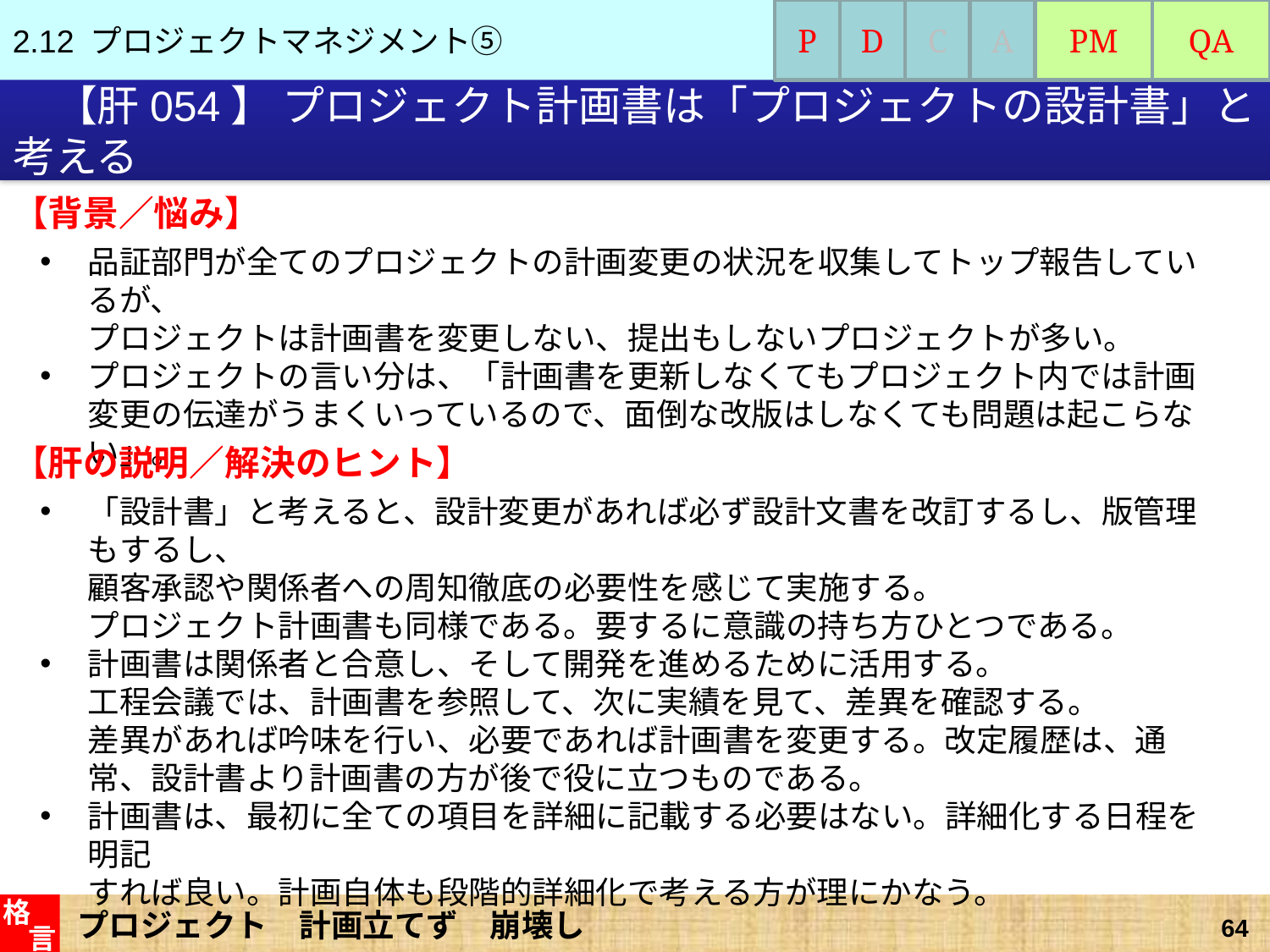

2.12 プロジェクトマネジメント⑤
P
D
C
A
PM
QA
# 【肝054】 プロジェクト計画書は「プロジェクトの設計書」と考える
【背景／悩み】
品証部門が全てのプロジェクトの計画変更の状況を収集してトップ報告しているが、
プロジェクトは計画書を変更しない、提出もしないプロジェクトが多い。
プロジェクトの言い分は、「計画書を更新しなくてもプロジェクト内では計画変更の伝達がうまくいっているので、面倒な改版はしなくても問題は起こらない」。
【肝の説明／解決のヒント】
「設計書」と考えると、設計変更があれば必ず設計文書を改訂するし、版管理もするし、
顧客承認や関係者への周知徹底の必要性を感じて実施する。
プロジェクト計画書も同様である。要するに意識の持ち方ひとつである。
計画書は関係者と合意し、そして開発を進めるために活用する。
工程会議では、計画書を参照して、次に実績を見て、差異を確認する。
差異があれば吟味を行い、必要であれば計画書を変更する。改定履歴は、通常、設計書より計画書の方が後で役に立つものである。
計画書は、最初に全ての項目を詳細に記載する必要はない。詳細化する日程を明記
すれば良い。計画自体も段階的詳細化で考える方が理にかなう。
プロジェクト　計画立てず　崩壊し
格
言
64